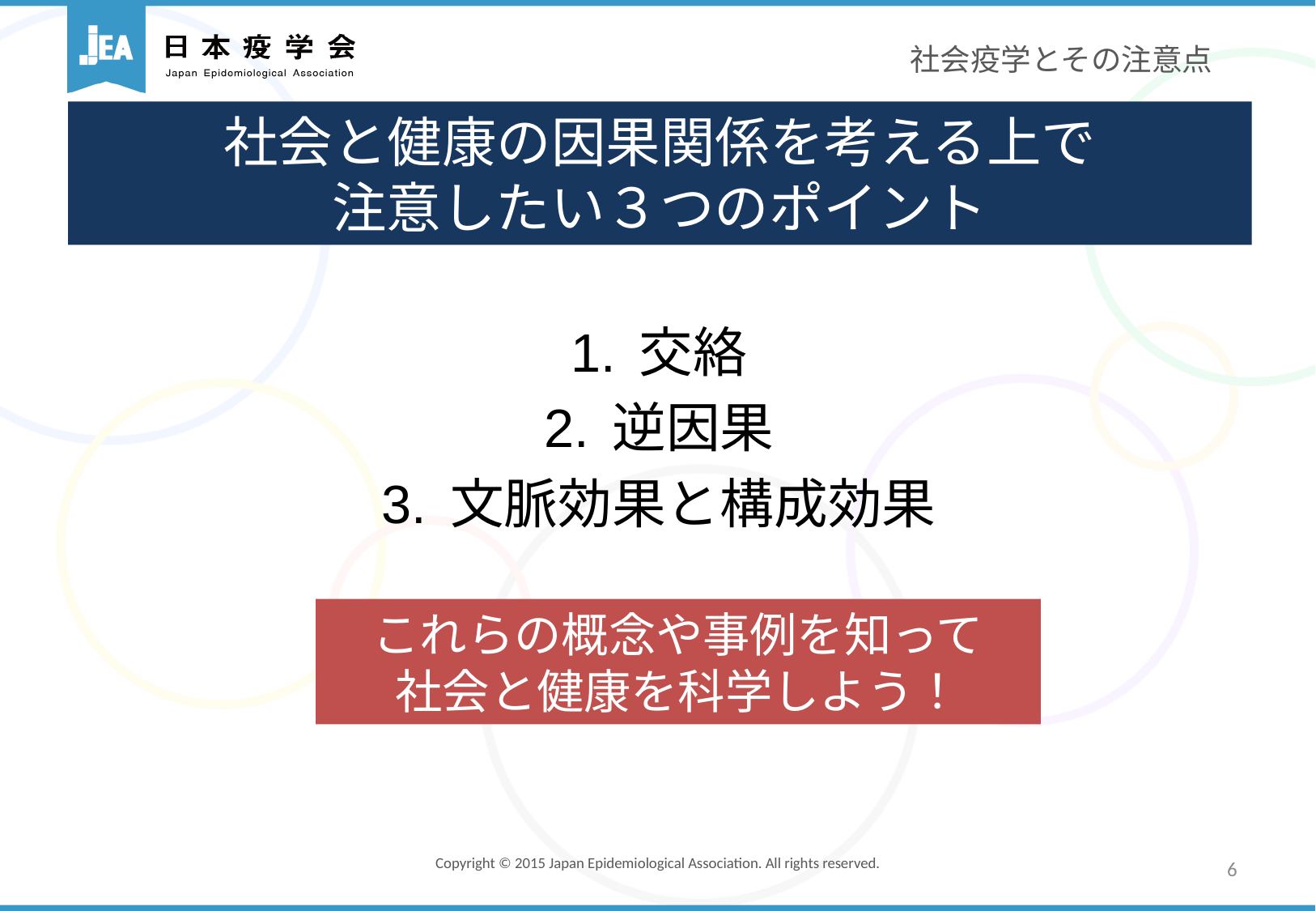

社会疫学とその注意点
社会と健康の因果関係を考える上で
注意したい３つのポイント
交絡
逆因果
文脈効果と構成効果
これらの概念や事例を知って
社会と健康を科学しよう！
6